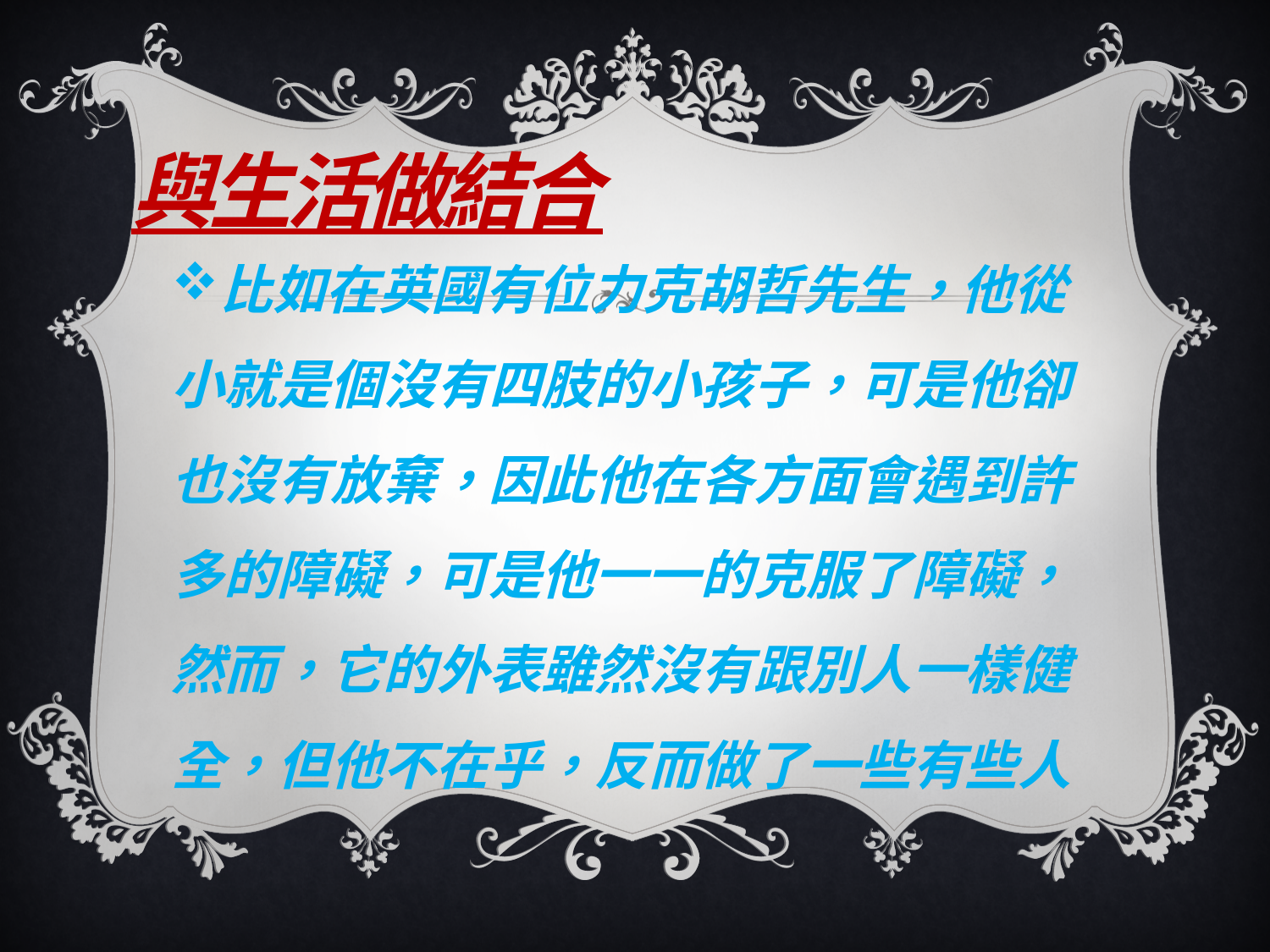

# 與生活做結合
比如在英國有位力克胡哲先生，他從小就是個沒有四肢的小孩子，可是他卻也沒有放棄，因此他在各方面會遇到許多的障礙，可是他一一的克服了障礙，然而，它的外表雖然沒有跟別人一樣健全，但他不在乎，反而做了一些有些人